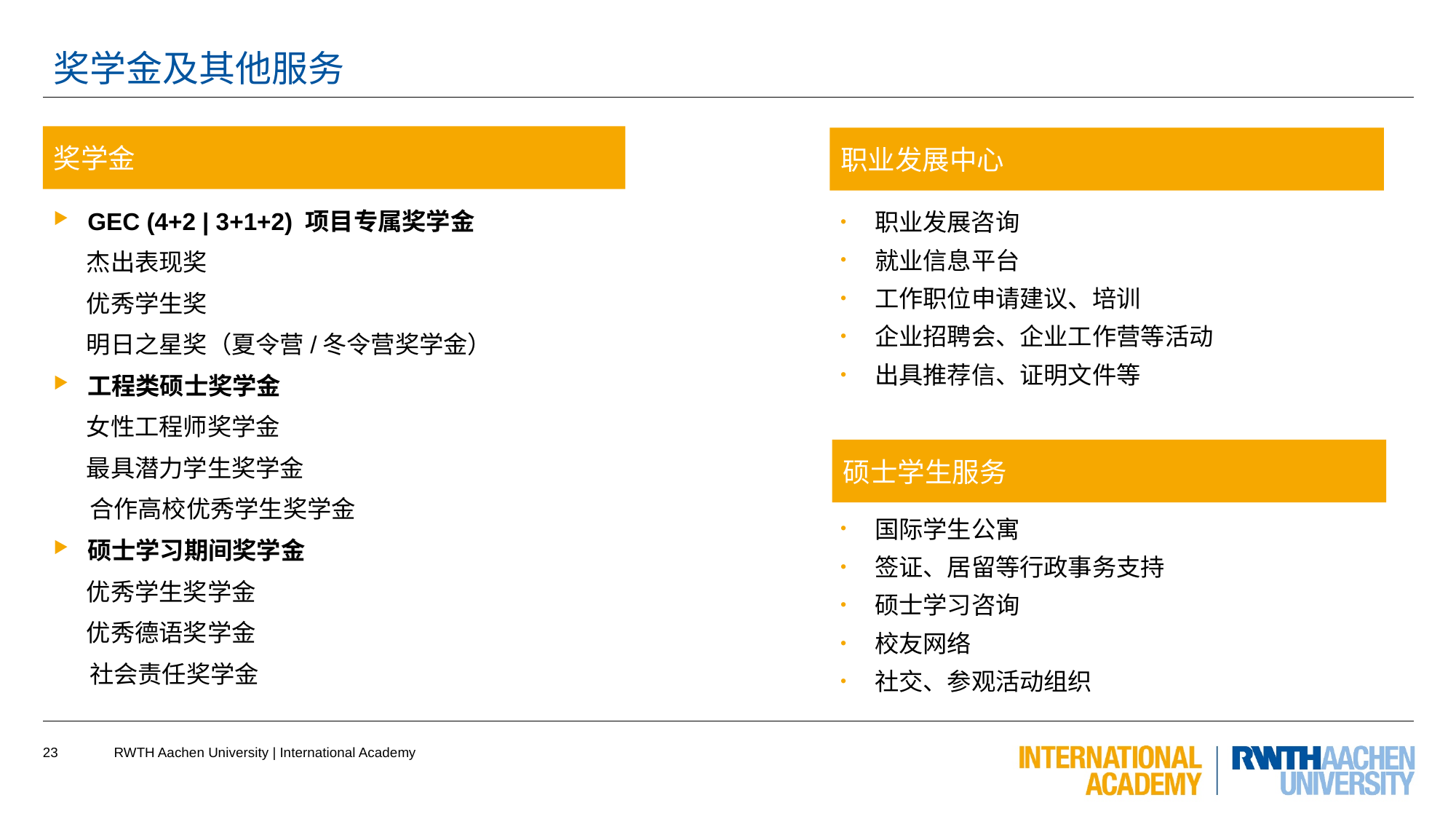

奖学金及其他服务
奖学金
职业发展中心
GEC (4+2 | 3+1+2) 项目专属奖学金
     杰出表现奖
     优秀学生奖
     明日之星奖（夏令营/冬令营奖学金）
工程类硕士奖学金
     女性工程师奖学金
     最具潜力学生奖学金
	合作高校优秀学生奖学金
硕士学习期间奖学金
     优秀学生奖学金
     优秀德语奖学金
	社会责任奖学金
职业发展咨询
就业信息平台
工作职位申请建议、培训
企业招聘会、企业工作营等活动
出具推荐信、证明文件等

硕士学生服务

国际学生公寓
签证、居留等行政事务支持
硕士学习咨询
校友网络
社交、参观活动组织